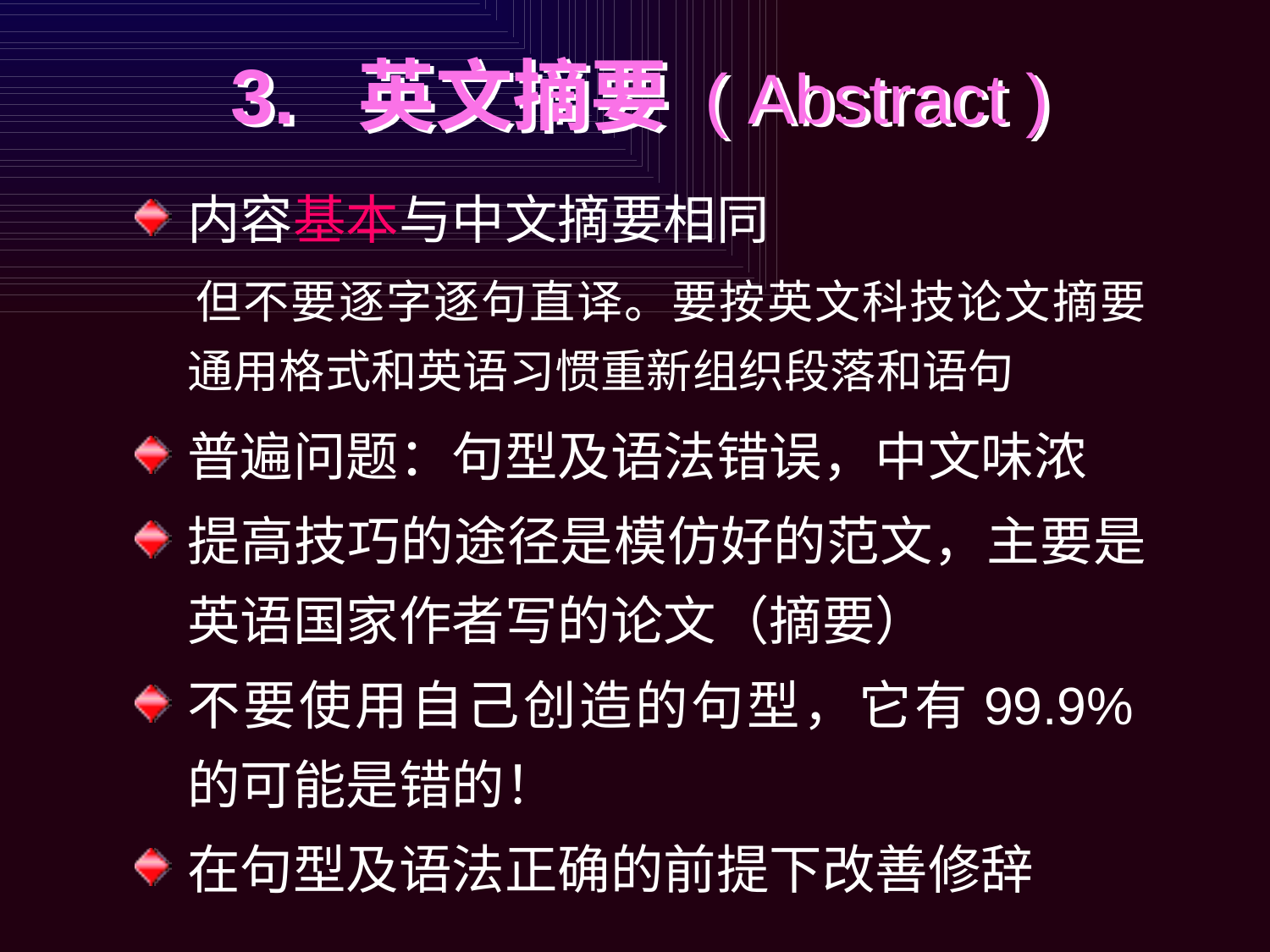

# 3.  英文摘要 ( Abstract )
内容基本与中文摘要相同
   	但不要逐字逐句直译。要按英文科技论文摘要通用格式和英语习惯重新组织段落和语句
普遍问题：句型及语法错误，中文味浓
提高技巧的途径是模仿好的范文，主要是英语国家作者写的论文（摘要）
不要使用自己创造的句型，它有99.9%的可能是错的！
在句型及语法正确的前提下改善修辞